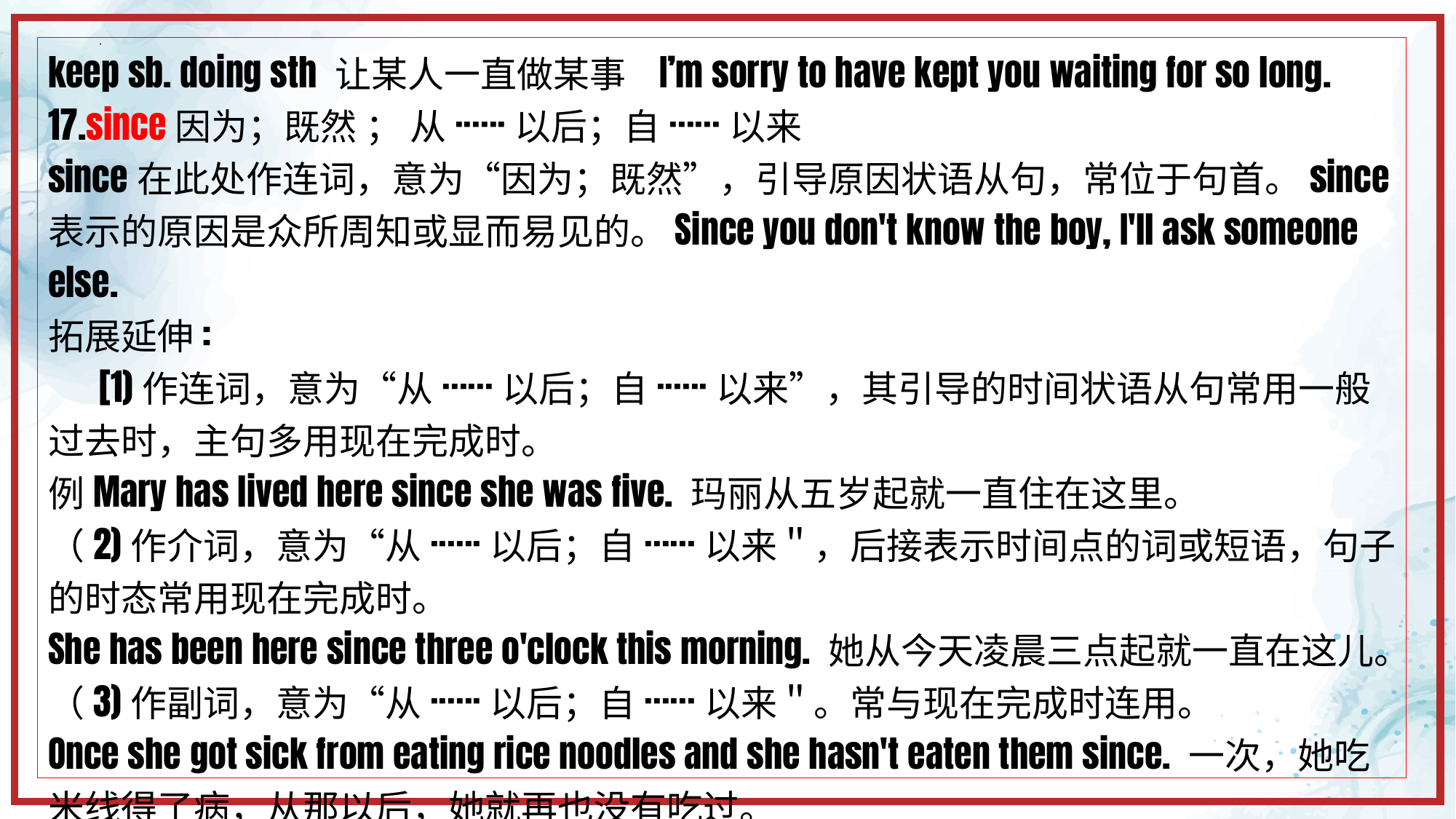

keep sb. doing sth 让某人一直做某事   I’m sorry to have kept you waiting for so long.
17.since因为；既然 ； 从······以后；自······以来
since在此处作连词，意为“因为；既然”，引导原因状语从句，常位于句首。since表示的原因是众所周知或显而易见的。Since you don't know the boy, I'll ask someone else.
拓展延伸:
      [1)作连词，意为“从······以后；自······以来”，其引导的时间状语从句常用一般过去时，主句多用现在完成时。
例Mary has lived here since she was five. 玛丽从五岁起就一直住在这里。
（2)作介词，意为“从······以后；自······以来＂，后接表示时间点的词或短语，句子的时态常用现在完成时。
She has been here since three o'clock this morning. 她从今天凌晨三点起就一直在这儿。
（3)作副词，意为“从······以后；自······以来＂。常与现在完成时连用。
Once she got sick from eating rice noodles and she hasn't eaten them since. 一次，她吃米线得了病，从那以后，她就再也没有吃过。